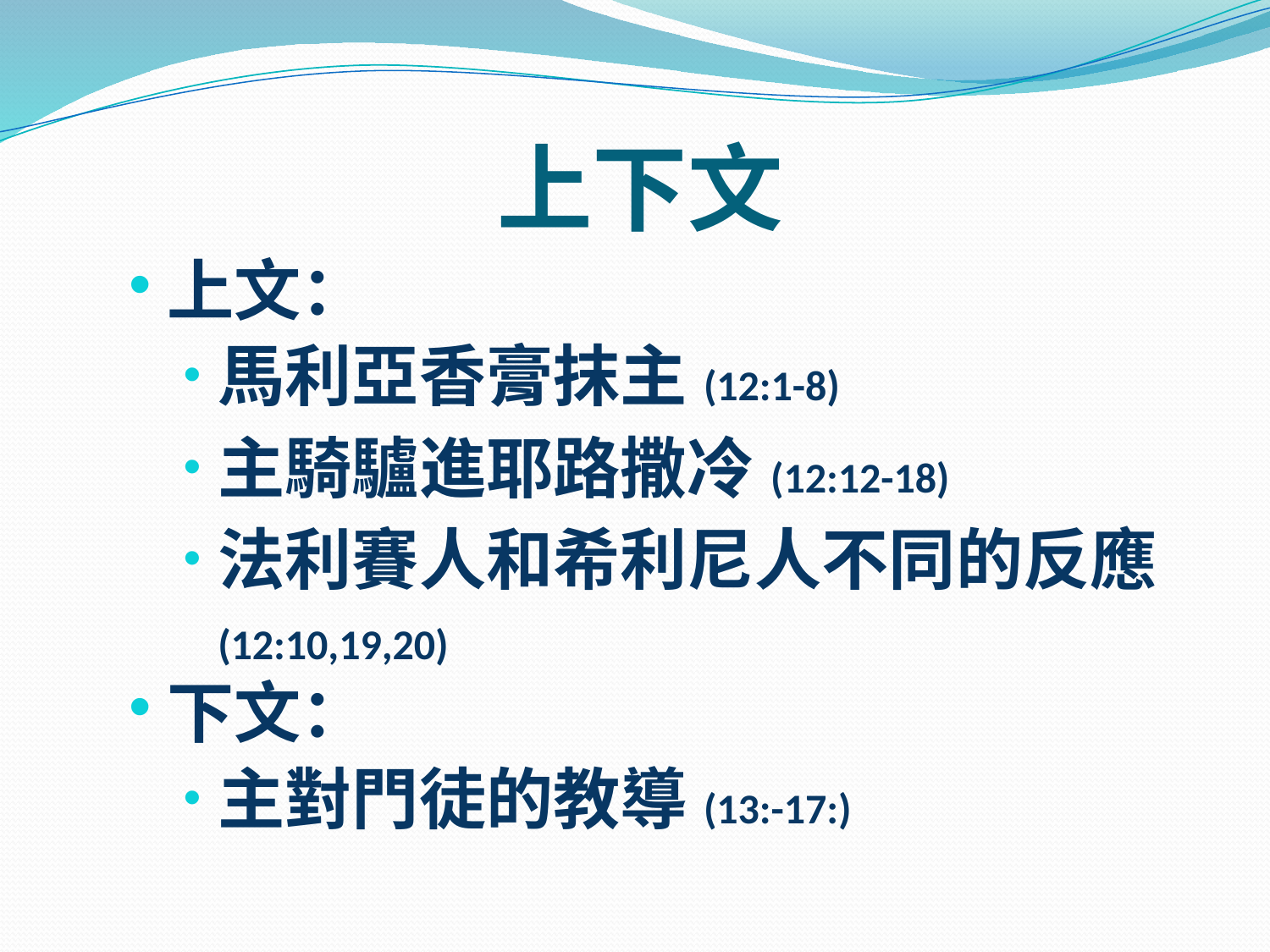

# 上下文
上文：
馬利亞香膏抹主(12:1-8)
主騎驢進耶路撒冷(12:12-18)
法利賽人和希利尼人不同的反應(12:10,19,20)
下文：
主對門徒的教導(13:-17:)